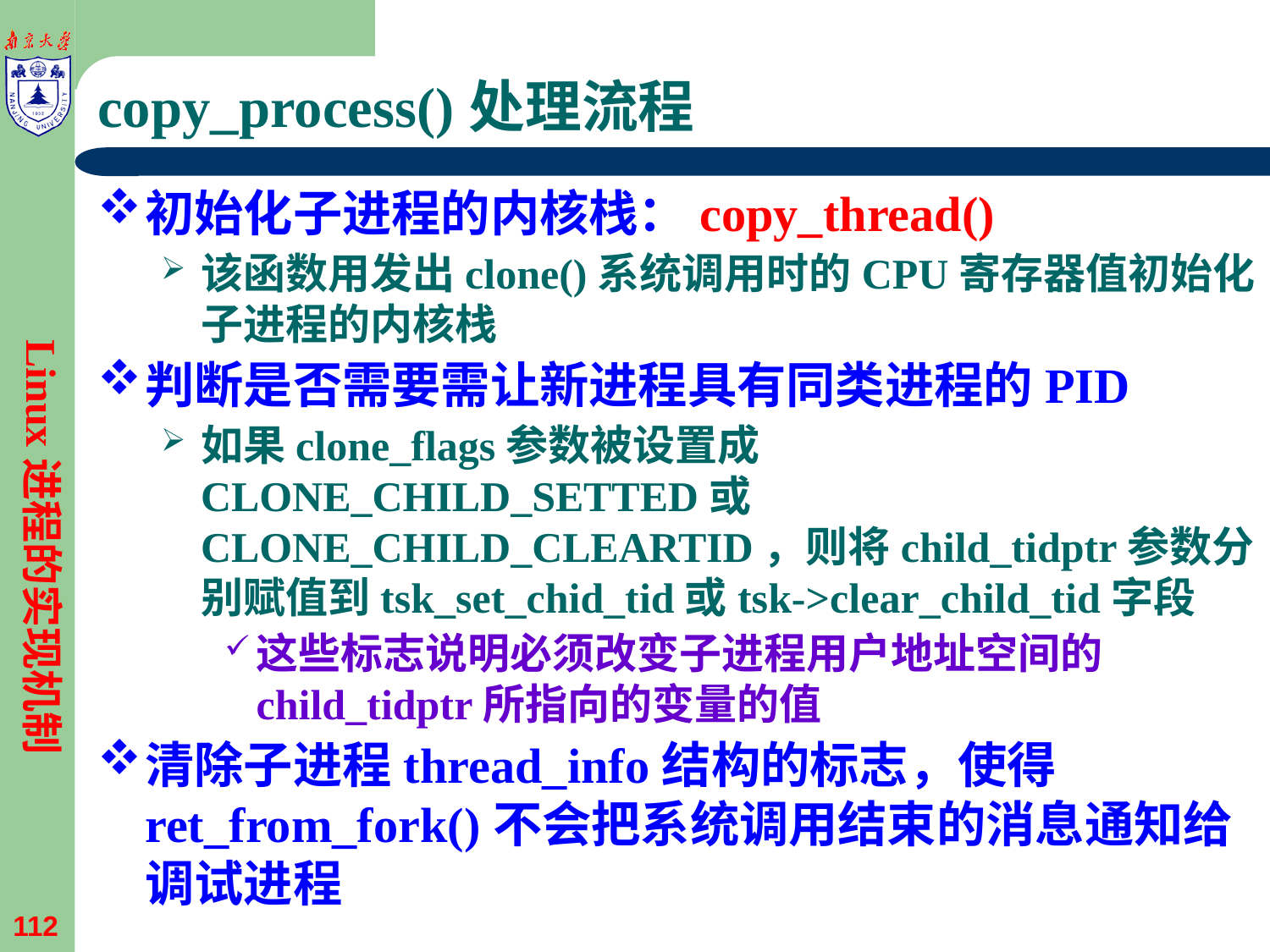

# copy_process()处理流程
初始化子进程的内核栈：copy_thread()
该函数用发出clone()系统调用时的CPU寄存器值初始化子进程的内核栈
判断是否需要需让新进程具有同类进程的PID
如果clone_flags参数被设置成CLONE_CHILD_SETTED或CLONE_CHILD_CLEARTID，则将child_tidptr参数分别赋值到tsk_set_chid_tid或tsk->clear_child_tid字段
这些标志说明必须改变子进程用户地址空间的child_tidptr所指向的变量的值
清除子进程thread_info结构的标志，使得ret_from_fork()不会把系统调用结束的消息通知给调试进程
Linux进程的实现机制
112